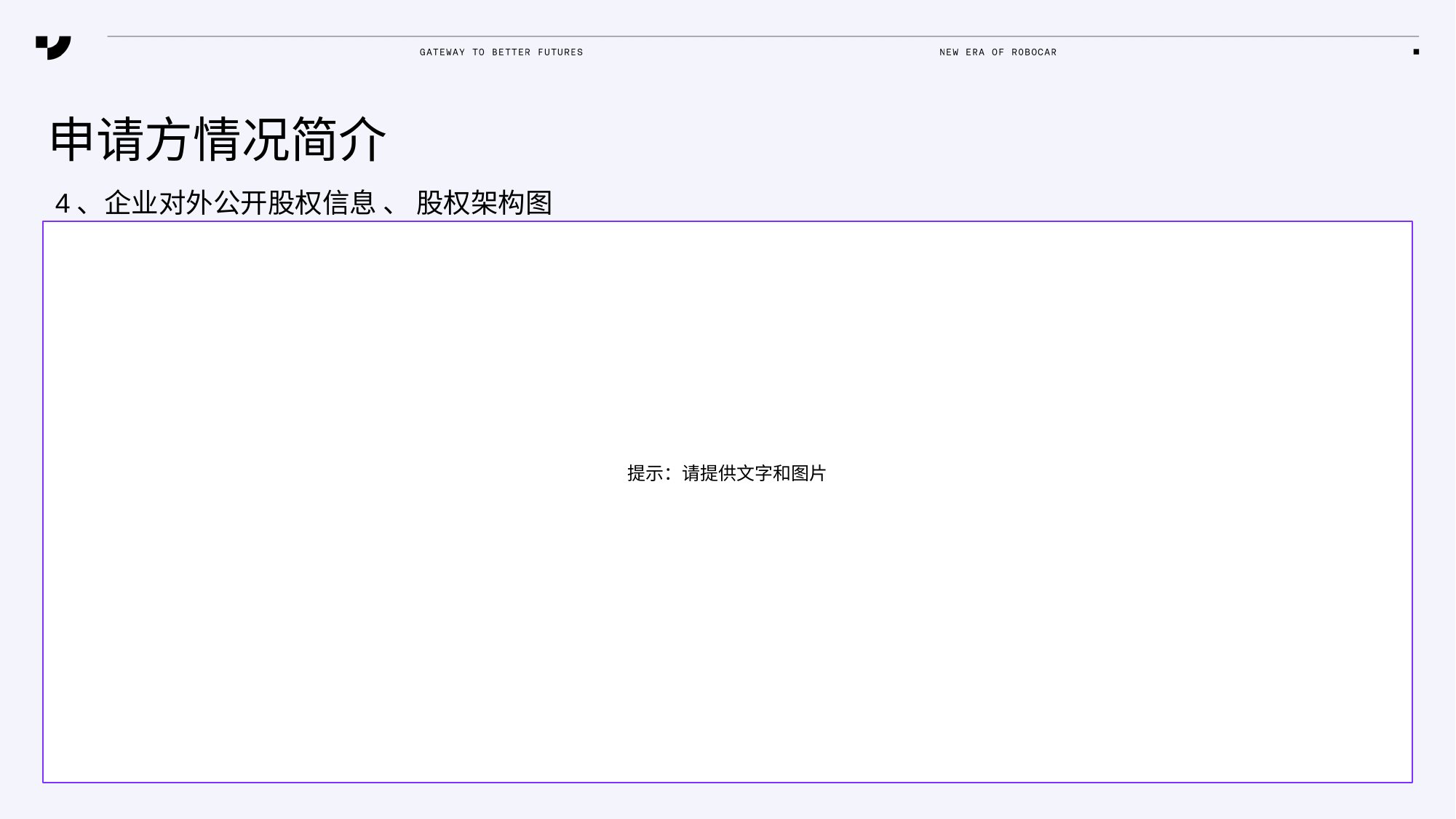

申请方情况简介
4、企业对外公开股权信息 、 股权架构图

提示：请提供文字和图片